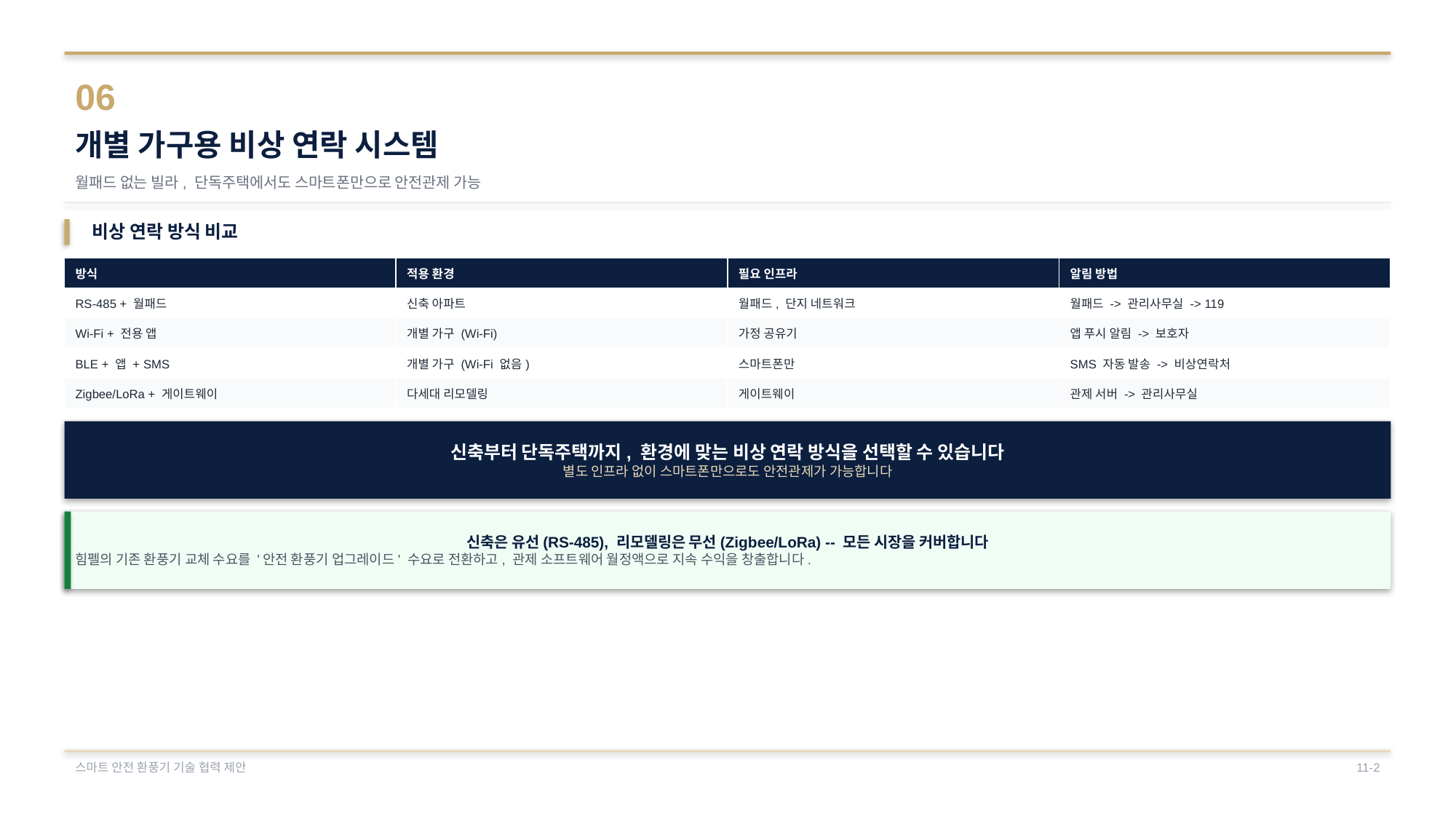

06
개별 가구용 비상 연락 시스템
월패드 없는 빌라, 단독주택에서도 스마트폰만으로 안전관제 가능

비상 연락 방식 비교

| 방식 | 적용 환경 | 필요 인프라 | 알림 방법 |
| --- | --- | --- | --- |
| RS-485 + 월패드 | 신축 아파트 | 월패드, 단지 네트워크 | 월패드 -> 관리사무실 -> 119 |
| Wi-Fi + 전용 앱 | 개별 가구 (Wi-Fi) | 가정 공유기 | 앱 푸시 알림 -> 보호자 |
| BLE + 앱 + SMS | 개별 가구 (Wi-Fi 없음) | 스마트폰만 | SMS 자동 발송 -> 비상연락처 |
| Zigbee/LoRa + 게이트웨이 | 다세대 리모델링 | 게이트웨이 | 관제 서버 -> 관리사무실 |
신축부터 단독주택까지, 환경에 맞는 비상 연락 방식을 선택할 수 있습니다
별도 인프라 없이 스마트폰만으로도 안전관제가 가능합니다
신축은 유선(RS-485), 리모델링은 무선(Zigbee/LoRa) -- 모든 시장을 커버합니다
힘펠의 기존 환풍기 교체 수요를 '안전 환풍기 업그레이드' 수요로 전환하고, 관제 소프트웨어 월정액으로 지속 수익을 창출합니다.

스마트 안전 환풍기 기술 협력 제안
11-2